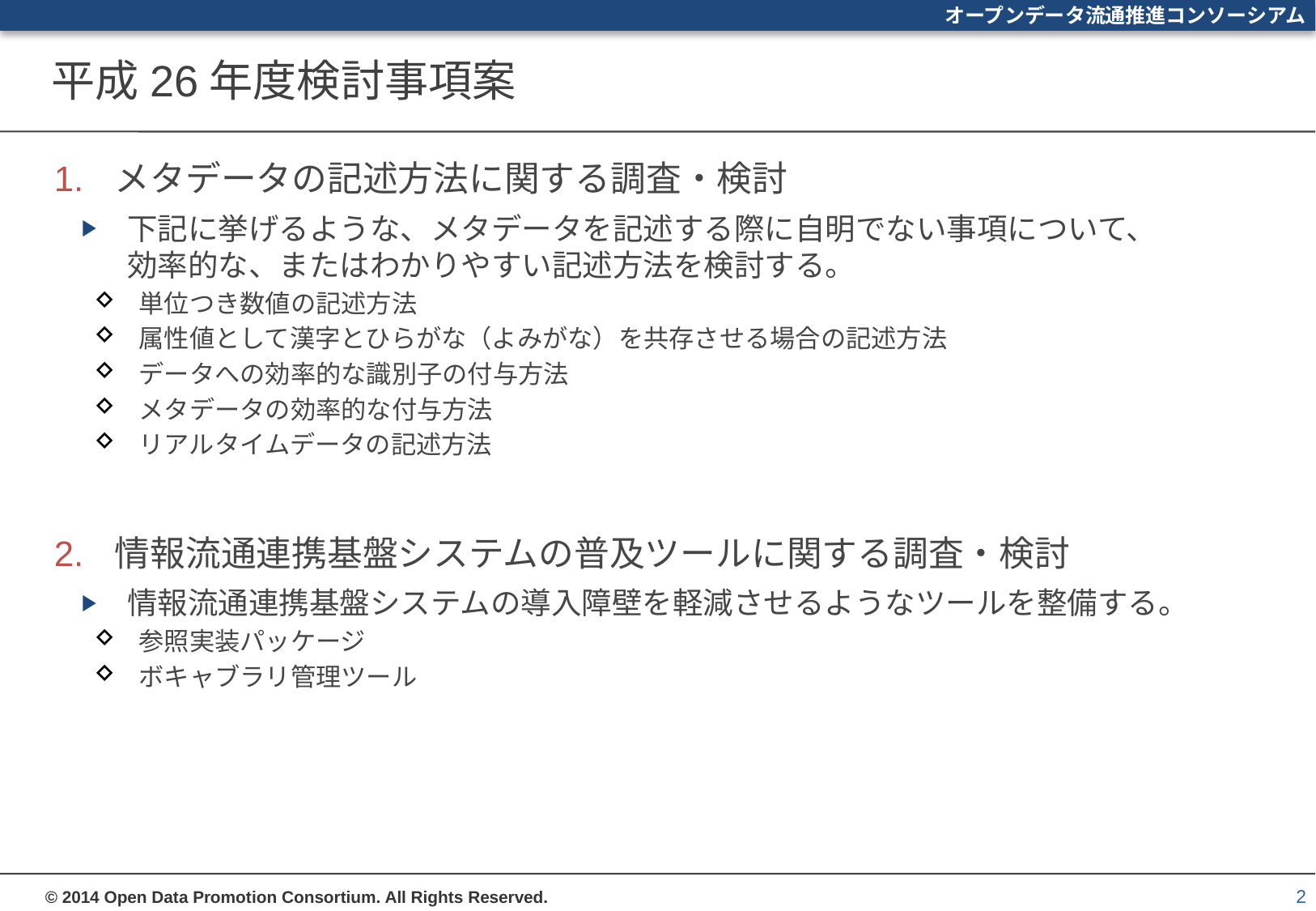

# 平成26年度検討事項案
メタデータの記述方法に関する調査・検討
下記に挙げるような、メタデータを記述する際に自明でない事項について、
効率的な、またはわかりやすい記述方法を検討する。
単位つき数値の記述方法
属性値として漢字とひらがな（よみがな）を共存させる場合の記述方法
データへの効率的な識別子の付与方法
メタデータの効率的な付与方法
リアルタイムデータの記述方法

情報流通連携基盤システムの普及ツールに関する調査・検討
情報流通連携基盤システムの導入障壁を軽減させるようなツールを整備する。
参照実装パッケージ
ボキャブラリ管理ツール
2